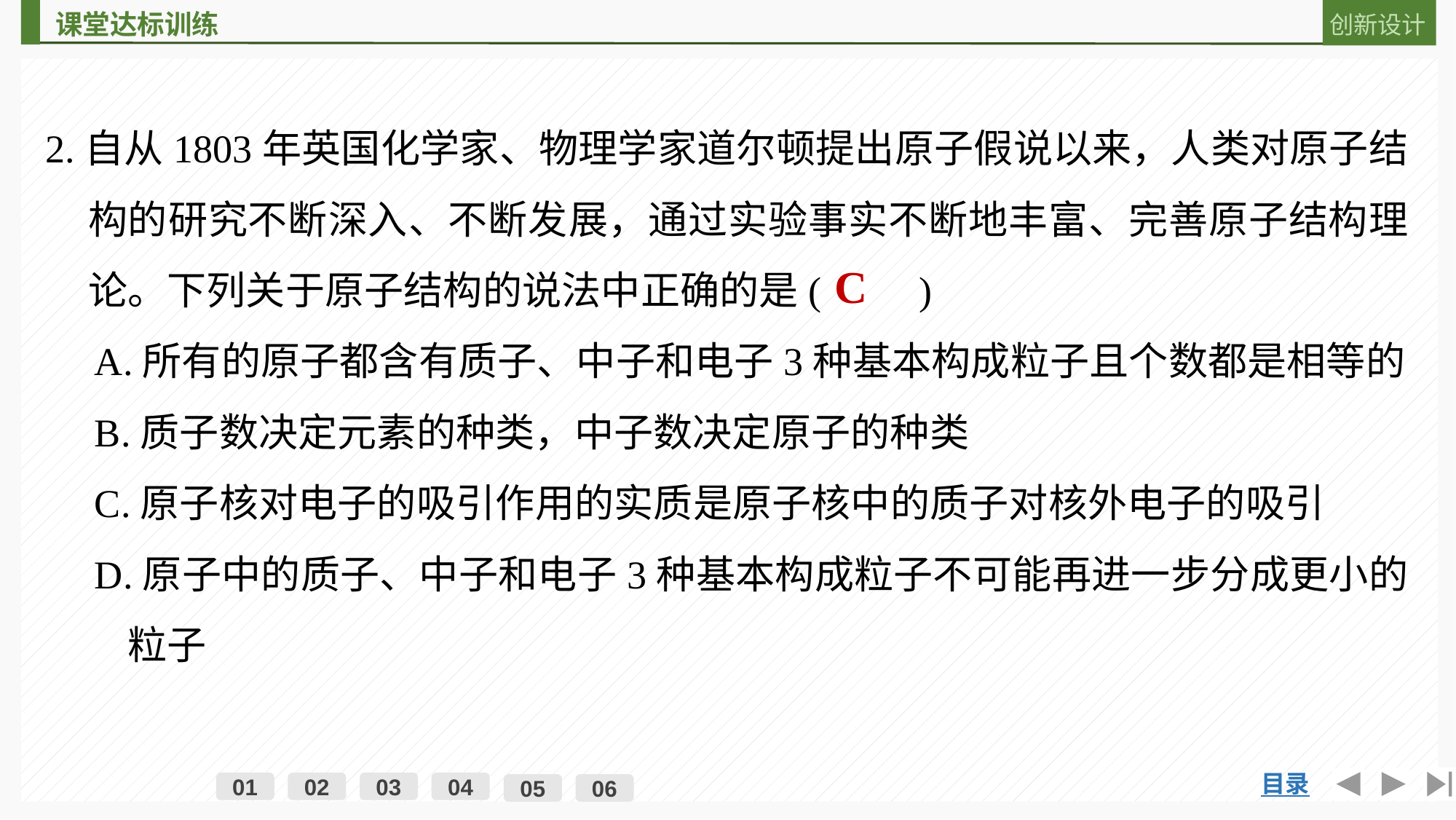

2.自从1803年英国化学家、物理学家道尔顿提出原子假说以来，人类对原子结构的研究不断深入、不断发展，通过实验事实不断地丰富、完善原子结构理论。下列关于原子结构的说法中正确的是(　　)
　A.所有的原子都含有质子、中子和电子3种基本构成粒子且个数都是相等的
　B.质子数决定元素的种类，中子数决定原子的种类
　C.原子核对电子的吸引作用的实质是原子核中的质子对核外电子的吸引
　D.原子中的质子、中子和电子3种基本构成粒子不可能再进一步分成更小的
　粒子
C